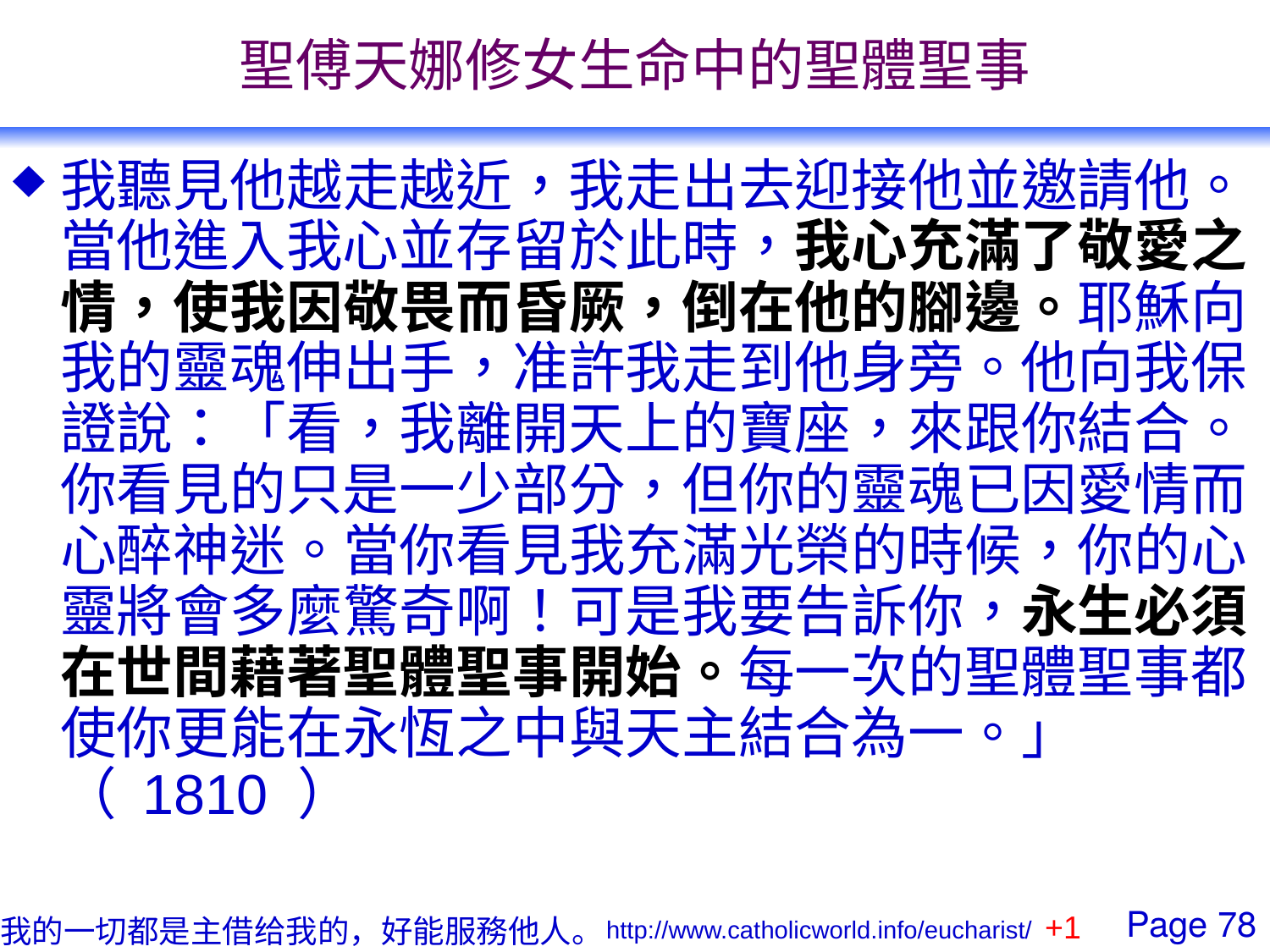

# 聖傅天娜修女生命中的聖體聖事
我聽見他越走越近，我走出去迎接他並邀請他。當他進入我心並存留於此時，我心充滿了敬愛之情，使我因敬畏而昏厥，倒在他的腳邊。耶穌向我的靈魂伸出手，准許我走到他身旁。他向我保證說：「看，我離開天上的寶座，來跟你結合。你看見的只是一少部分，但你的靈魂已因愛情而心醉神迷。當你看見我充滿光榮的時候，你的心靈將會多麼驚奇啊！可是我要告訴你，永生必須在世間藉著聖體聖事開始。每一次的聖體聖事都使你更能在永恆之中與天主結合為一。」（ 1810 ）
+1